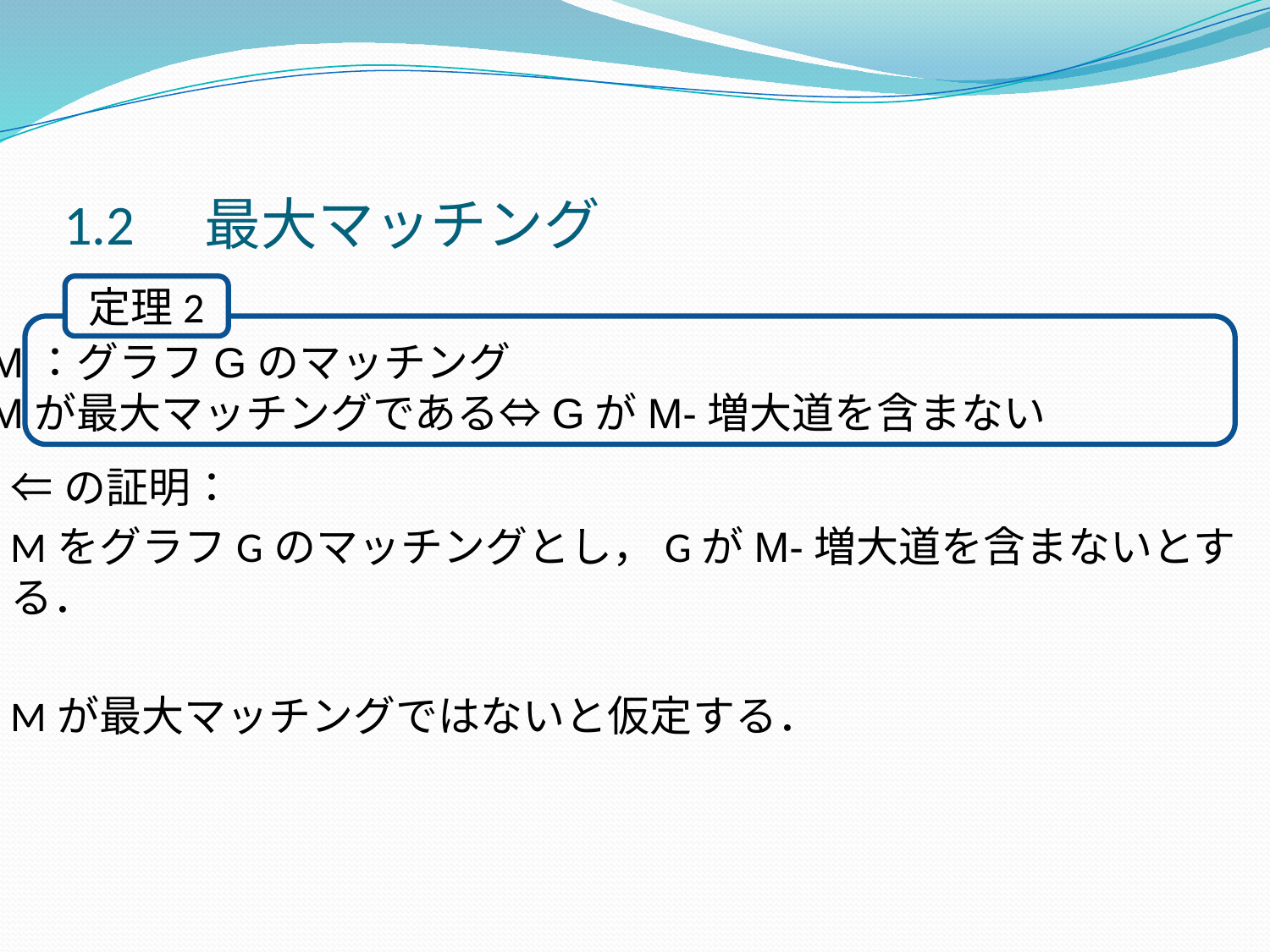

1.2　最大マッチング
定理2

⇐の証明：
MをグラフGのマッチングとし，GがM-増大道を含まないとする．

Mが最大マッチングではないと仮定する．

M：グラフGのマッチング
Mが最大マッチングである⇔GがM-増大道を含まない